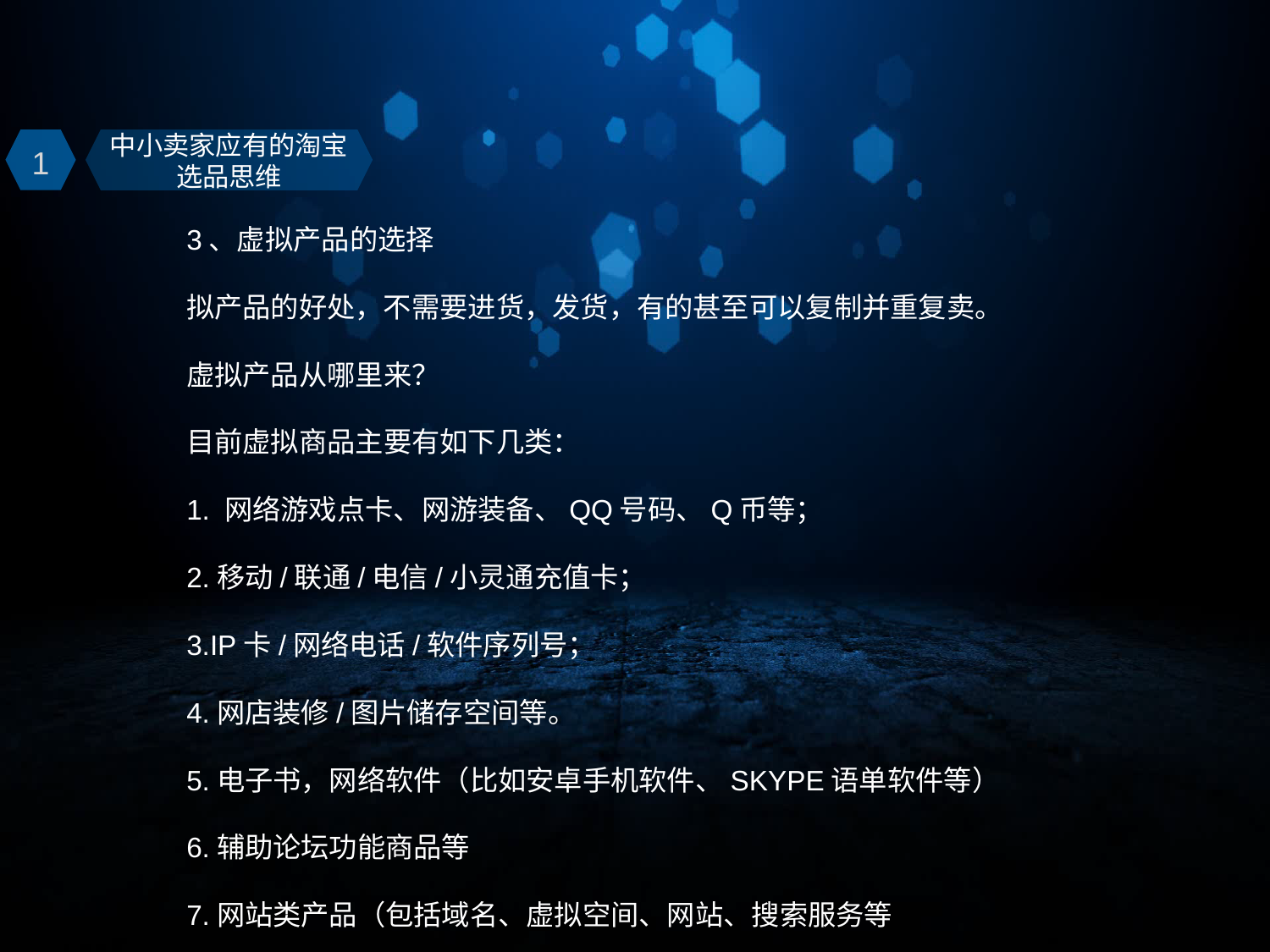

中小卖家应有的淘宝选品思维

1

3、虚拟产品的选择

拟产品的好处，不需要进货，发货，有的甚至可以复制并重复卖。

虚拟产品从哪里来？

目前虚拟商品主要有如下几类：

1. 网络游戏点卡、网游装备、QQ号码、Q币等；

2.移动/联通/电信/小灵通充值卡；

3.IP卡/网络电话/软件序列号；

4.网店装修/图片储存空间等。

5.电子书，网络软件（比如安卓手机软件、SKYPE语单软件等）

6.辅助论坛功能商品等

7.网站类产品（包括域名、虚拟空间、网站、搜索服务等